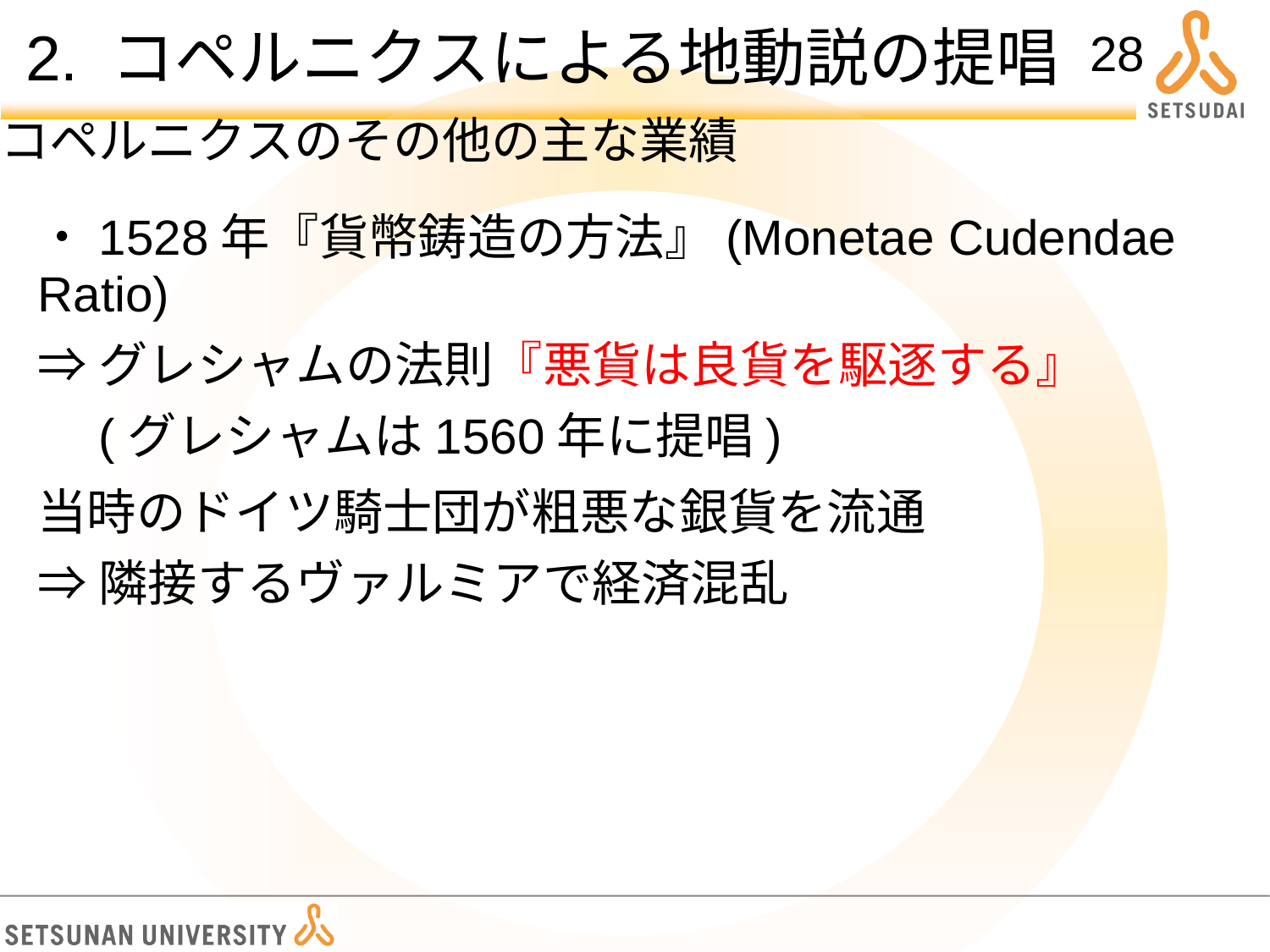

# 2. コペルニクスによる地動説の提唱
28
コペルニクスのその他の主な業績
・1528年『貨幣鋳造の方法』(Monetae Cudendae Ratio)
⇒グレシャムの法則『悪貨は良貨を駆逐する』
　(グレシャムは1560年に提唱)
当時のドイツ騎士団が粗悪な銀貨を流通
⇒隣接するヴァルミアで経済混乱